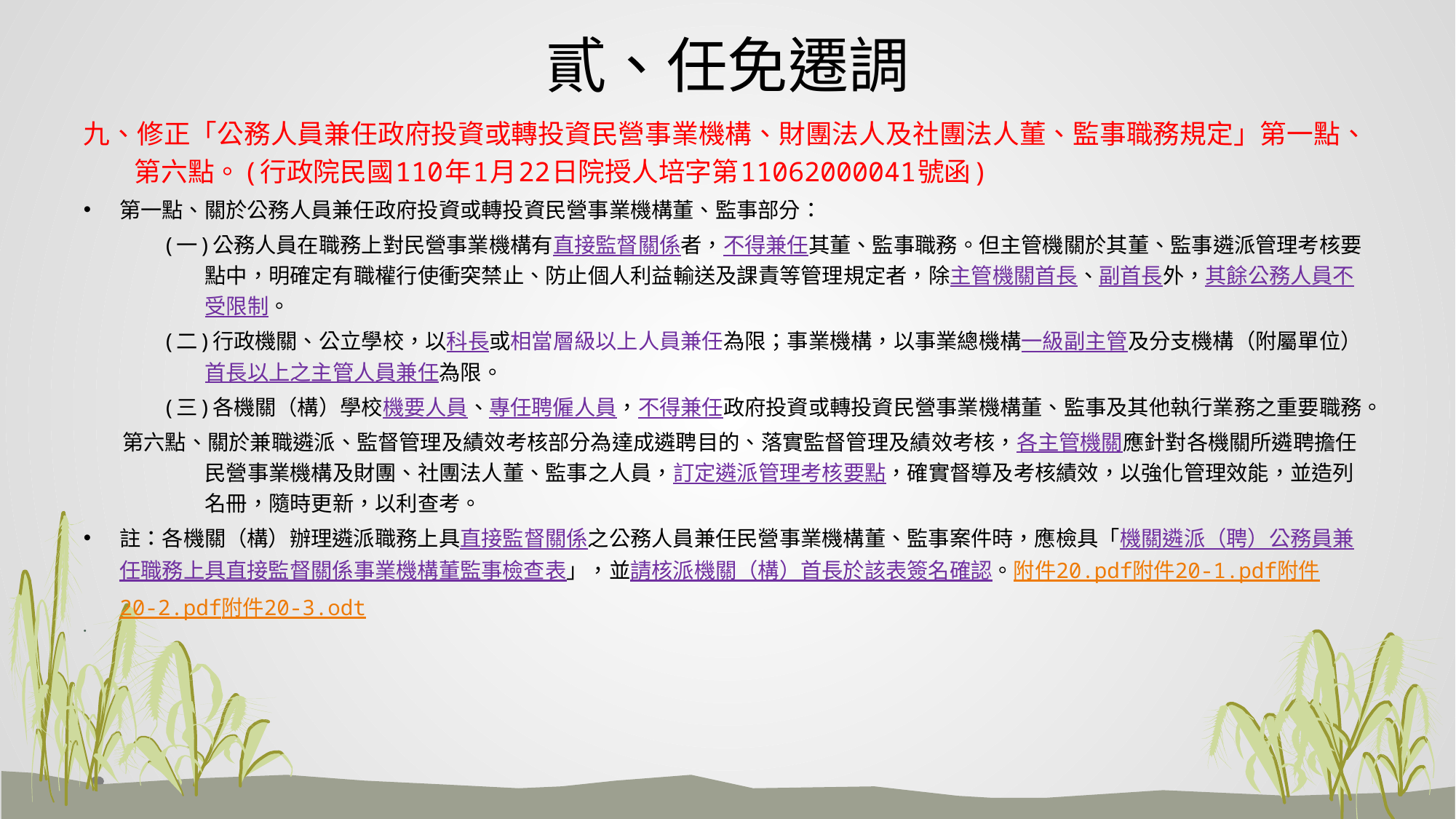

# 貳、任免遷調
九、修正「公務人員兼任政府投資或轉投資民營事業機構、財團法人及社團法人董、監事職務規定」第一點、第六點。(行政院民國110年1月22日院授人培字第11062000041號函)
第一點、關於公務人員兼任政府投資或轉投資民營事業機構董、監事部分：
(一)公務人員在職務上對民營事業機構有直接監督關係者，不得兼任其董、監事職務。但主管機關於其董、監事遴派管理考核要點中，明確定有職權行使衝突禁止、防止個人利益輸送及課責等管理規定者，除主管機關首長、副首長外，其餘公務人員不受限制。
(二)行政機關、公立學校，以科長或相當層級以上人員兼任為限；事業機構，以事業總機構一級副主管及分支機構（附屬單位）首長以上之主管人員兼任為限。
(三)各機關（構）學校機要人員、專任聘僱人員，不得兼任政府投資或轉投資民營事業機構董、監事及其他執行業務之重要職務。
第六點、關於兼職遴派、監督管理及績效考核部分為達成遴聘目的、落實監督管理及績效考核，各主管機關應針對各機關所遴聘擔任民營事業機構及財團、社團法人董、監事之人員，訂定遴派管理考核要點，確實督導及考核績效，以強化管理效能，並造列名冊，隨時更新，以利查考。
註：各機關（構）辦理遴派職務上具直接監督關係之公務人員兼任民營事業機構董、監事案件時，應檢具「機關遴派（聘）公務員兼任職務上具直接監督關係事業機構董監事檢查表」，並請核派機關（構）首長於該表簽名確認。附件20.pdf附件20-1.pdf附件20-2.pdf附件20-3.odt